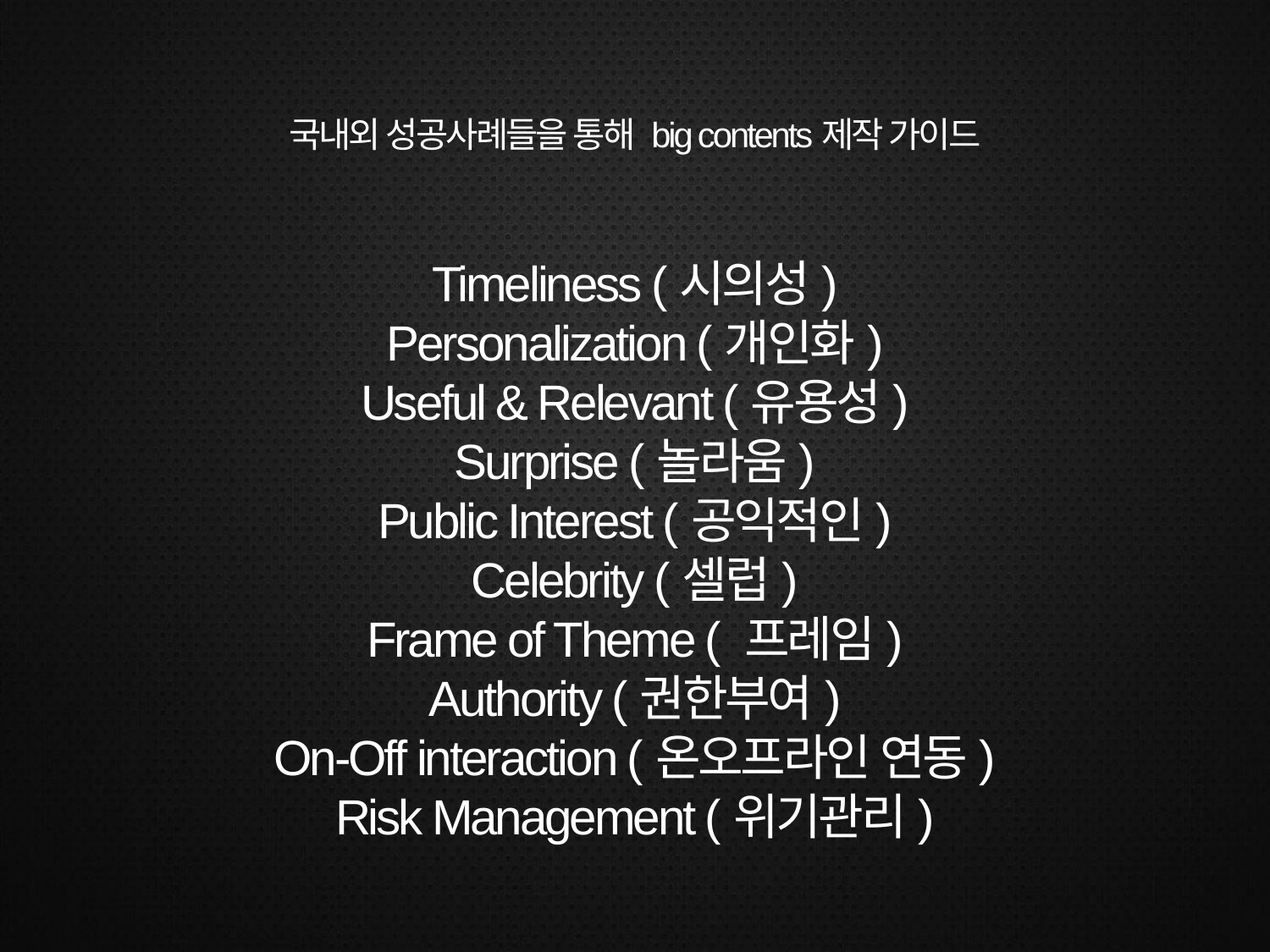

국내외 성공사례들을 통해 big contents제작 가이드
Timeliness (시의성)
Personalization (개인화)
Useful & Relevant (유용성)
Surprise (놀라움)
Public Interest (공익적인)
Celebrity (셀럽)
Frame of Theme ( 프레임)
Authority (권한부여)
On-Off interaction (온오프라인 연동)
Risk Management (위기관리)